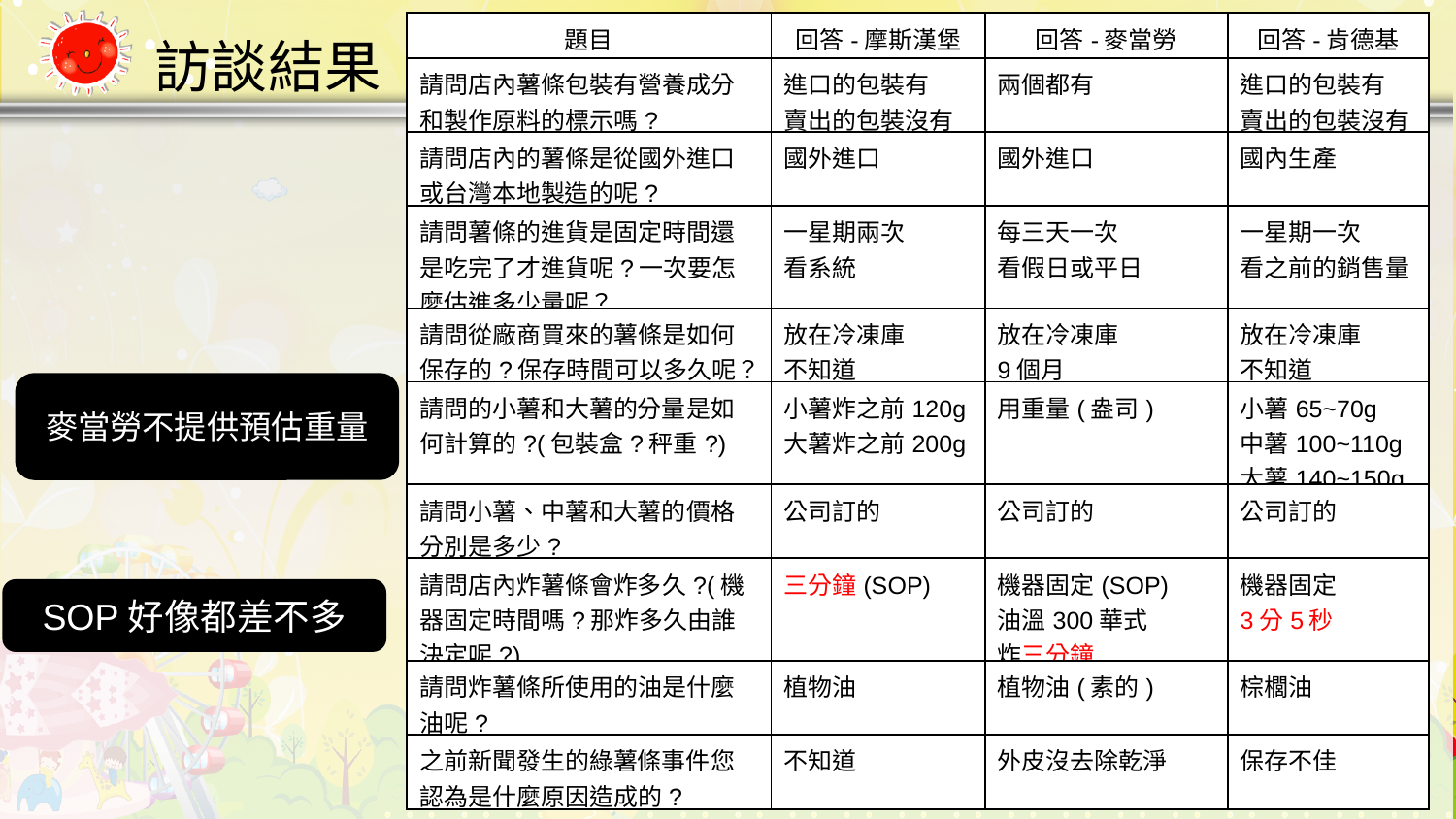

| 題目 | 回答-摩斯漢堡 | 回答-麥當勞 | 回答-肯德基 |
| --- | --- | --- | --- |
| 請問店內薯條包裝有營養成分和製作原料的標示嗎? | 進口的包裝有 賣出的包裝沒有 | 兩個都有 | 進口的包裝有 賣出的包裝沒有 |
| 請問店內的薯條是從國外進口或台灣本地製造的呢? | 國外進口 | 國外進口 | 國內生產 |
| 請問薯條的進貨是固定時間還是吃完了才進貨呢?一次要怎麼估進多少量呢？ | 一星期兩次 看系統 | 每三天一次 看假日或平日 | 一星期一次 看之前的銷售量 |
| 請問從廠商買來的薯條是如何保存的?保存時間可以多久呢？ | 放在冷凍庫 不知道 | 放在冷凍庫 9個月 | 放在冷凍庫 不知道 |
| 請問的小薯和大薯的分量是如何計算的?(包裝盒?秤重?) | 小薯炸之前120g 大薯炸之前200g | 用重量(盎司) | 小薯65~70g 中薯100~110g 大薯140~150g |
| 請問小薯、中薯和大薯的價格分別是多少? | 公司訂的 | 公司訂的 | 公司訂的 |
| 請問店內炸薯條會炸多久?(機器固定時間嗎?那炸多久由誰決定呢?) | 三分鐘(SOP) | 機器固定(SOP) 油溫300華式 炸三分鐘 | 機器固定 3分5秒 |
| 請問炸薯條所使用的油是什麼油呢? | 植物油 | 植物油(素的) | 棕櫚油 |
| 之前新聞發生的綠薯條事件您認為是什麼原因造成的? | 不知道 | 外皮沒去除乾淨 | 保存不佳 |
訪談結果

麥當勞不提供預估重量
SOP好像都差不多